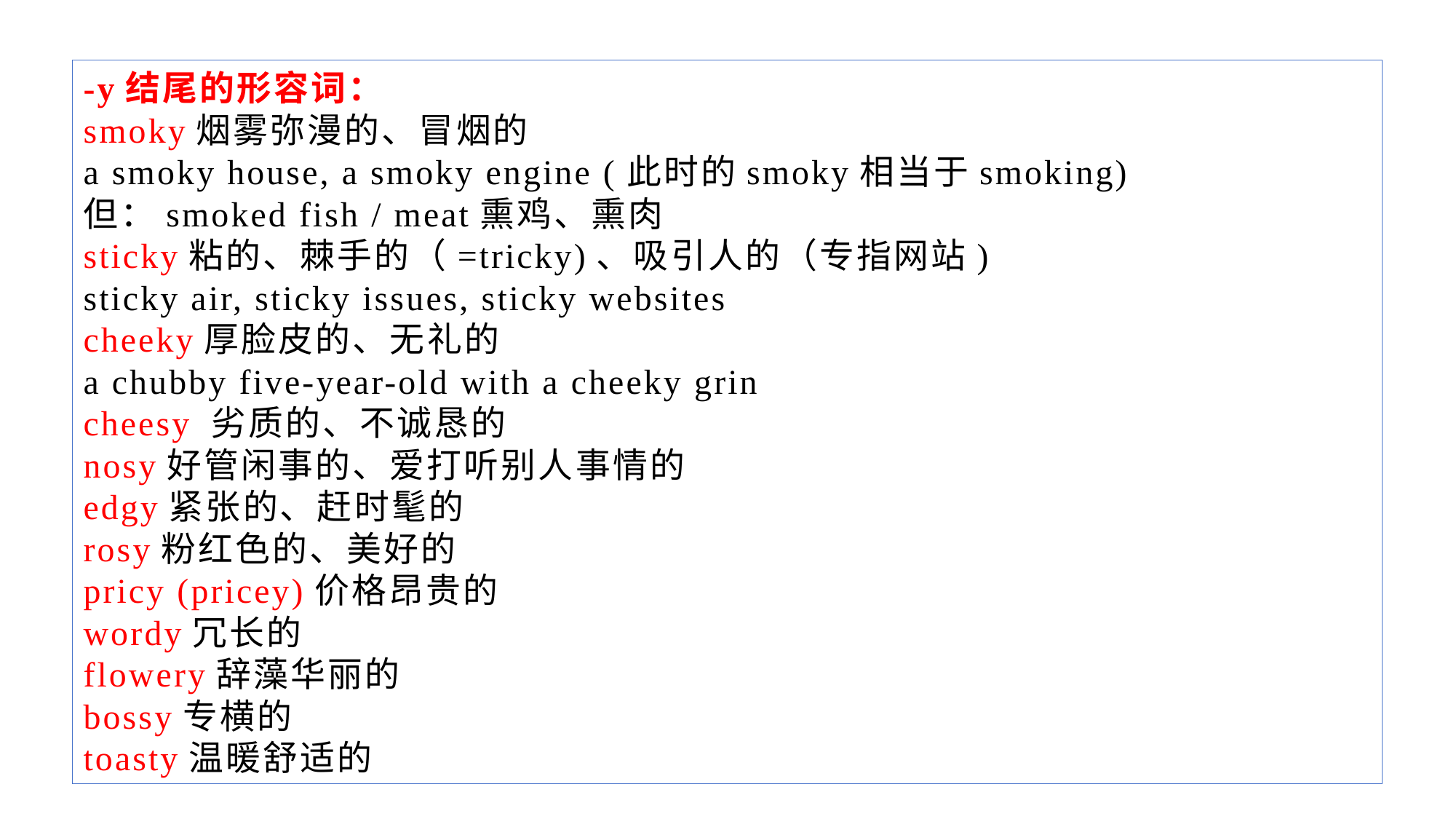

-y结尾的形容词：
smoky烟雾弥漫的、冒烟的
a smoky house, a smoky engine (此时的smoky相当于smoking)
但：smoked fish / meat熏鸡、熏肉
sticky粘的、棘手的（=tricky)、吸引人的（专指网站)
sticky air, sticky issues, sticky websites
cheeky厚脸皮的、无礼的
a chubby five-year-old with a cheeky grin
cheesy 劣质的、不诚恳的
nosy好管闲事的、爱打听别人事情的
edgy紧张的、赶时髦的
rosy粉红色的、美好的
pricy (pricey)价格昂贵的
wordy冗长的
flowery辞藻华丽的
bossy专横的
toasty温暖舒适的